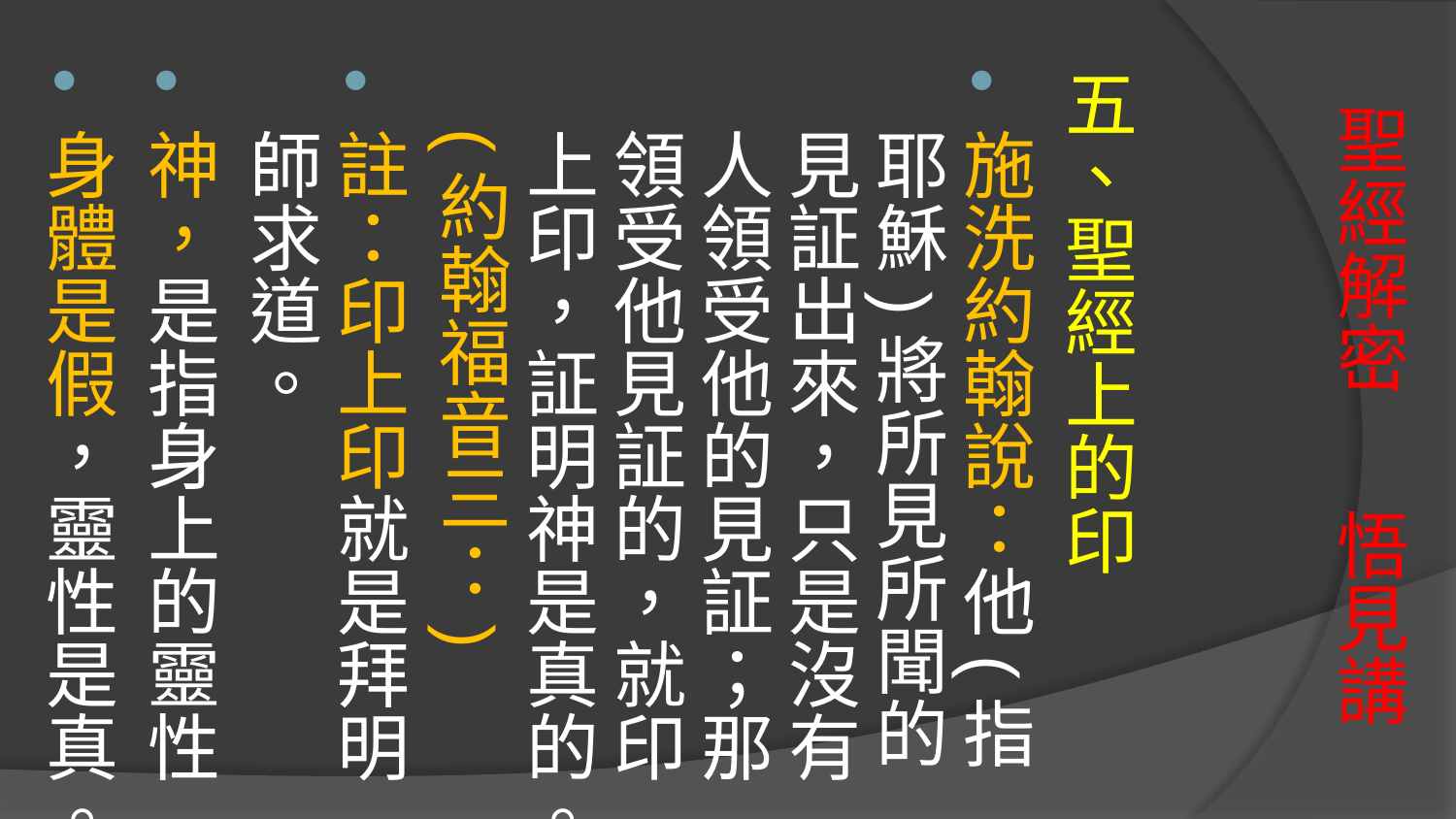

# 聖經解密       悟見講
五、聖經上的印
施洗約翰說：他(指耶穌)將所見所聞的見証出來，只是沒有人領受他的見証；那領受他見証的，就印上印，証明神是真的。(約翰福音三：)
註：印上印就是拜明師求道。
神，是指身上的靈性
身體是假，靈性是真。